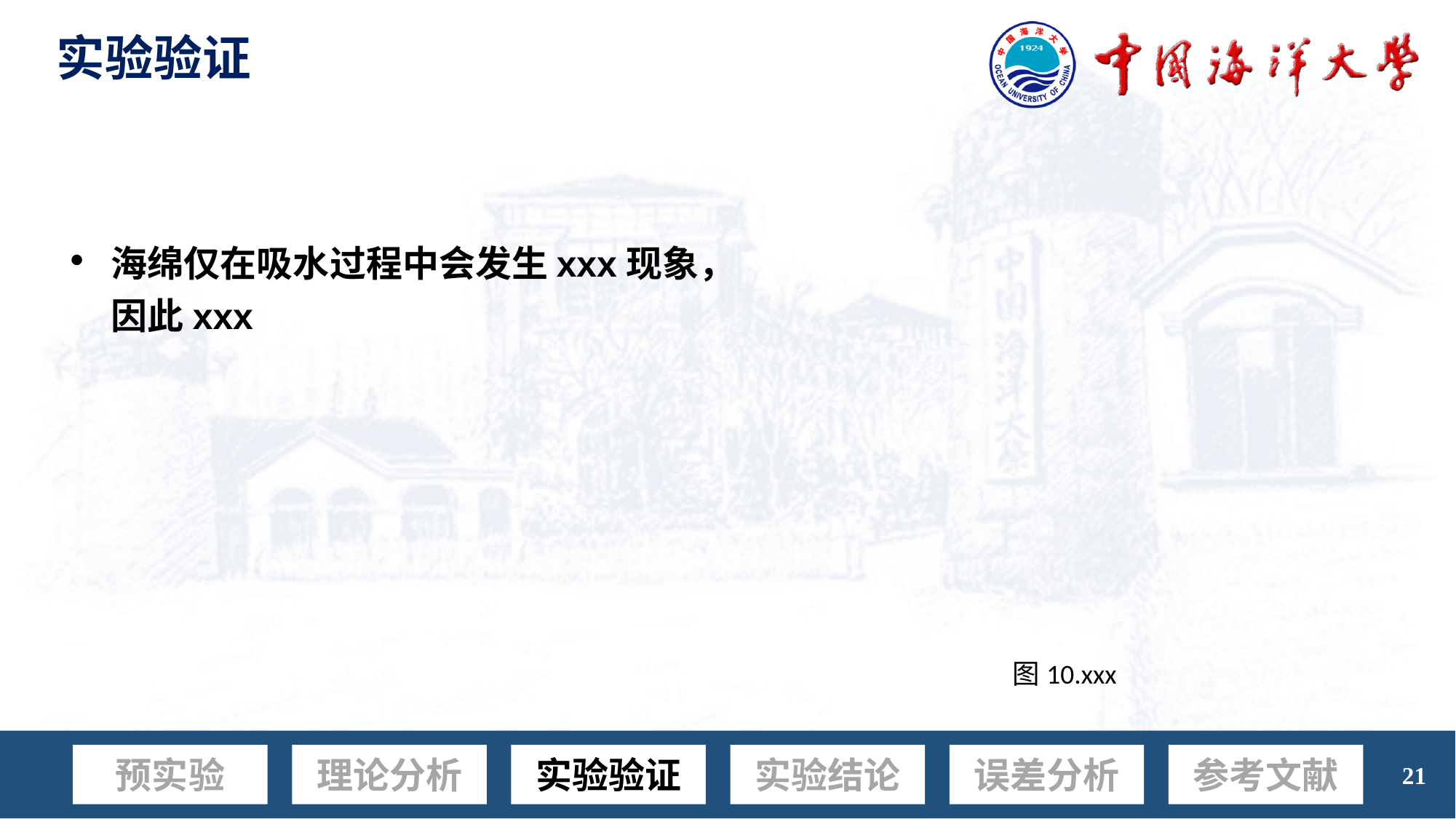

实验验证
海绵仅在吸水过程中会发生xxx现象，因此xxx
图10.xxx
实验结论
误差分析
参考文献
# 预实验
理论分析
实验验证
21